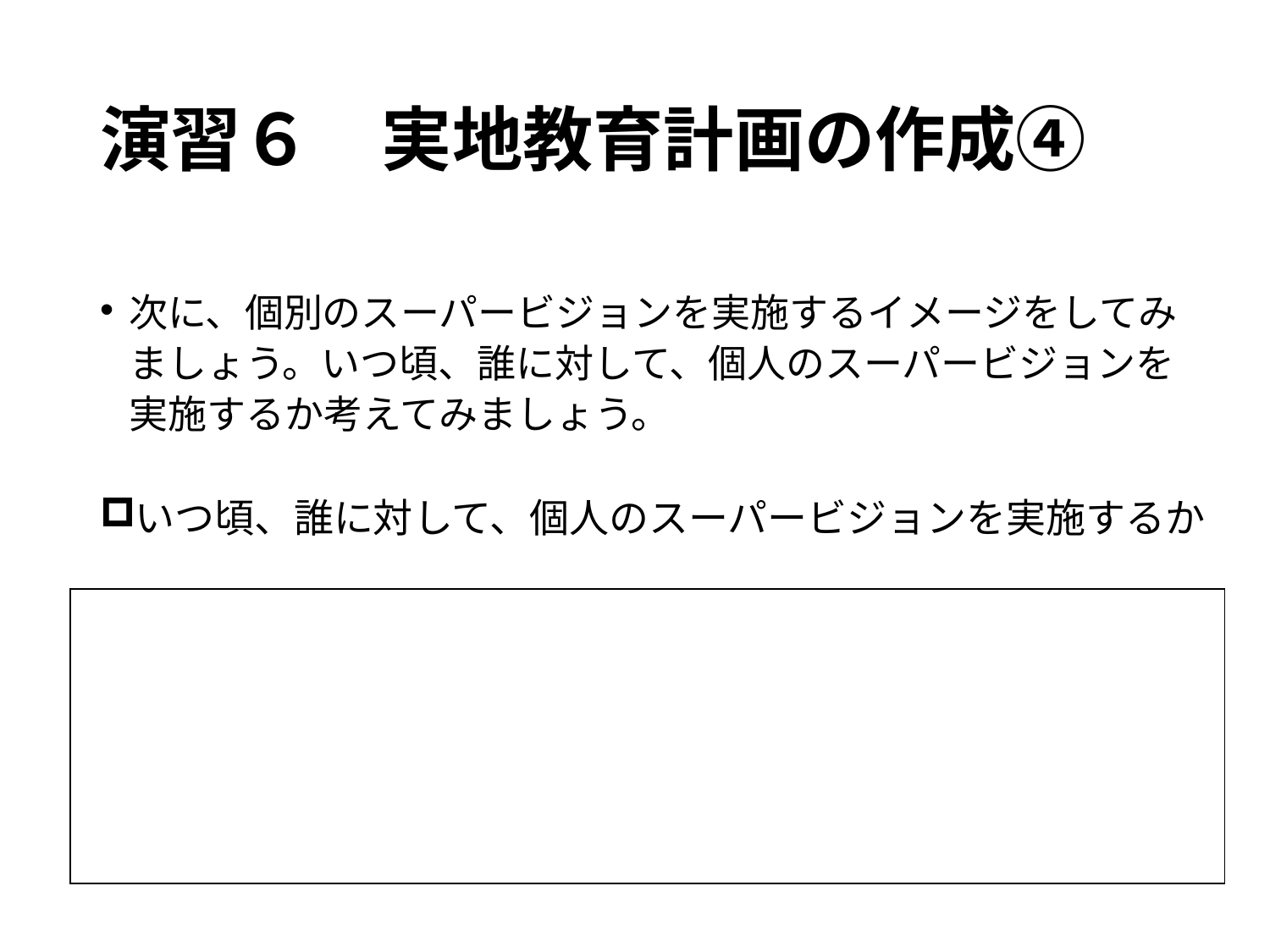

# 演習６　実地教育計画の作成④
次に、個別のスーパービジョンを実施するイメージをしてみましょう。いつ頃、誰に対して、個人のスーパービジョンを実施するか考えてみましょう。
いつ頃、誰に対して、個人のスーパービジョンを実施するか
|  |
| --- |